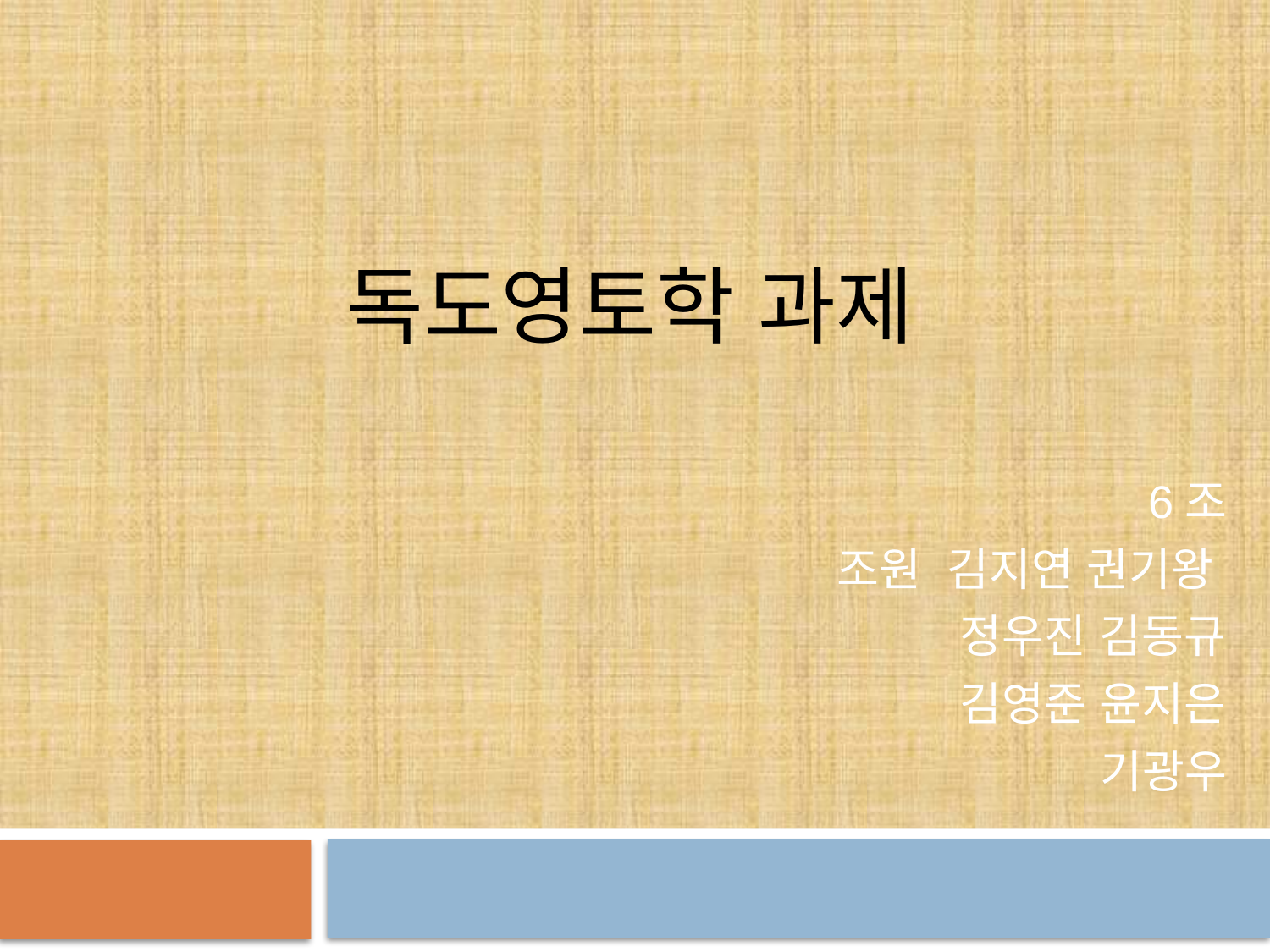

# 독도영토학 과제
6조
조원  김지연 권기왕
 정우진 김동규
김영준 윤지은
기광우